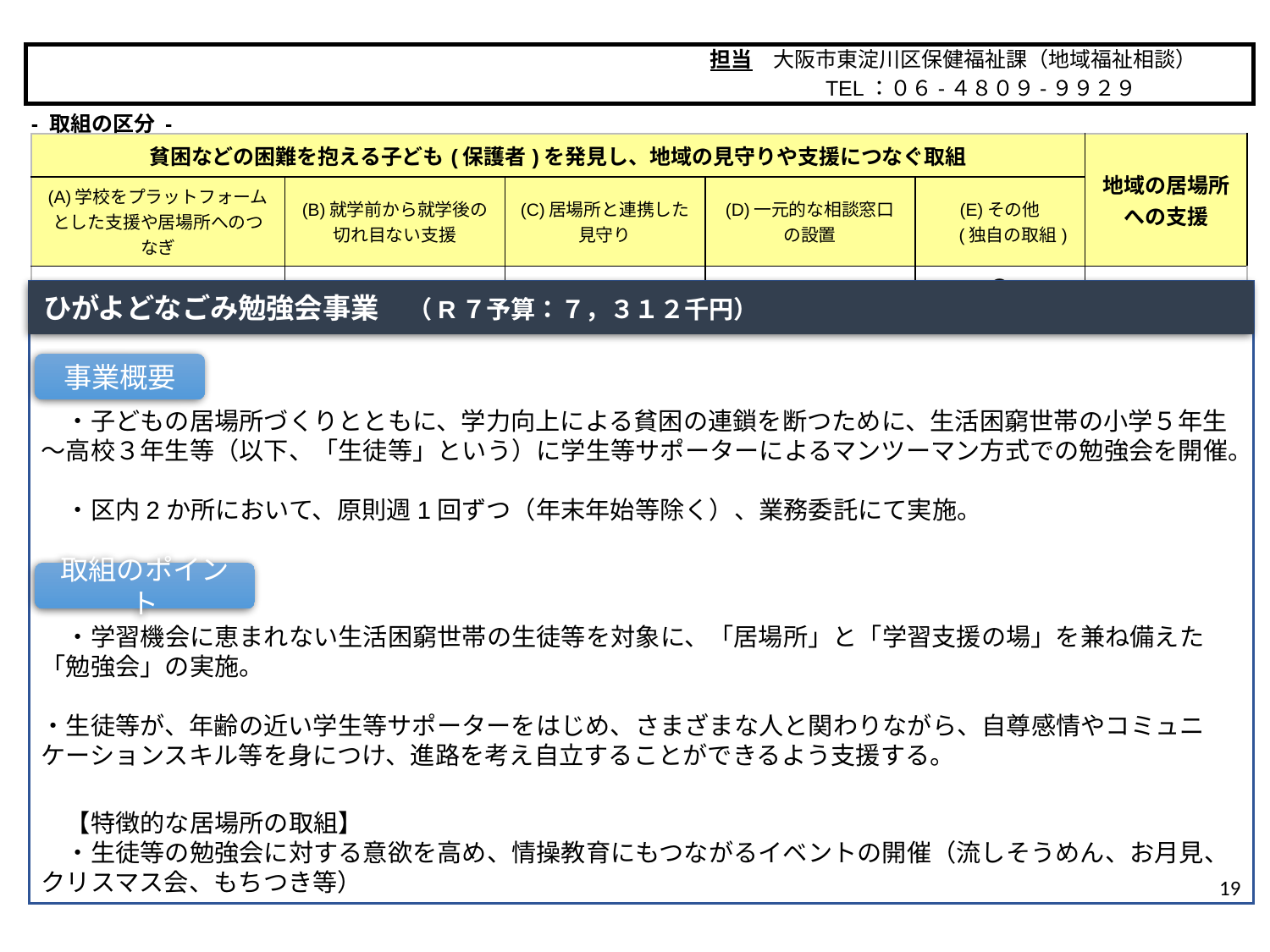

担当　大阪市東淀川区保健福祉課（地域福祉相談）
　　　　　 TEL：０６-４８０９-９９２９

大阪市
- 取組の区分 -
| 貧困などの困難を抱える子ども(保護者)を発見し、地域の見守りや支援につなぐ取組 |  |  |  |  | 地域の居場所 への支援 |
| --- | --- | --- | --- | --- | --- |
| (A)学校をプラットフォームとした支援や居場所へのつなぎ | (B)就学前から就学後の 切れ目ない支援 | (C)居場所と連携した 見守り | (D)一元的な相談窓口 の設置 | (E)その他 　 (独自の取組) |  |
|  |  |  |  | 〇 |  |
ひがよどなごみ勉強会事業　（R７予算：７，３１２千円）

　・子どもの居場所づくりとともに、学力向上による貧困の連鎖を断つために、生活困窮世帯の小学５年生～高校３年生等（以下、「生徒等」という）に学生等サポーターによるマンツーマン方式での勉強会を開催。

　・区内2か所において、原則週1回ずつ（年末年始等除く）、業務委託にて実施。

　・学習機会に恵まれない生活困窮世帯の生徒等を対象に、「居場所」と「学習支援の場」を兼ね備えた「勉強会」の実施。

・生徒等が、年齢の近い学生等サポーターをはじめ、さまざまな人と関わりながら、自尊感情やコミュニケーションスキル等を身につけ、進路を考え自立することができるよう支援する。

　【特徴的な居場所の取組】
　・生徒等の勉強会に対する意欲を高め、情操教育にもつながるイベントの開催（流しそうめん、お月見、クリスマス会、もちつき等）

事業概要
取組のポイント
19